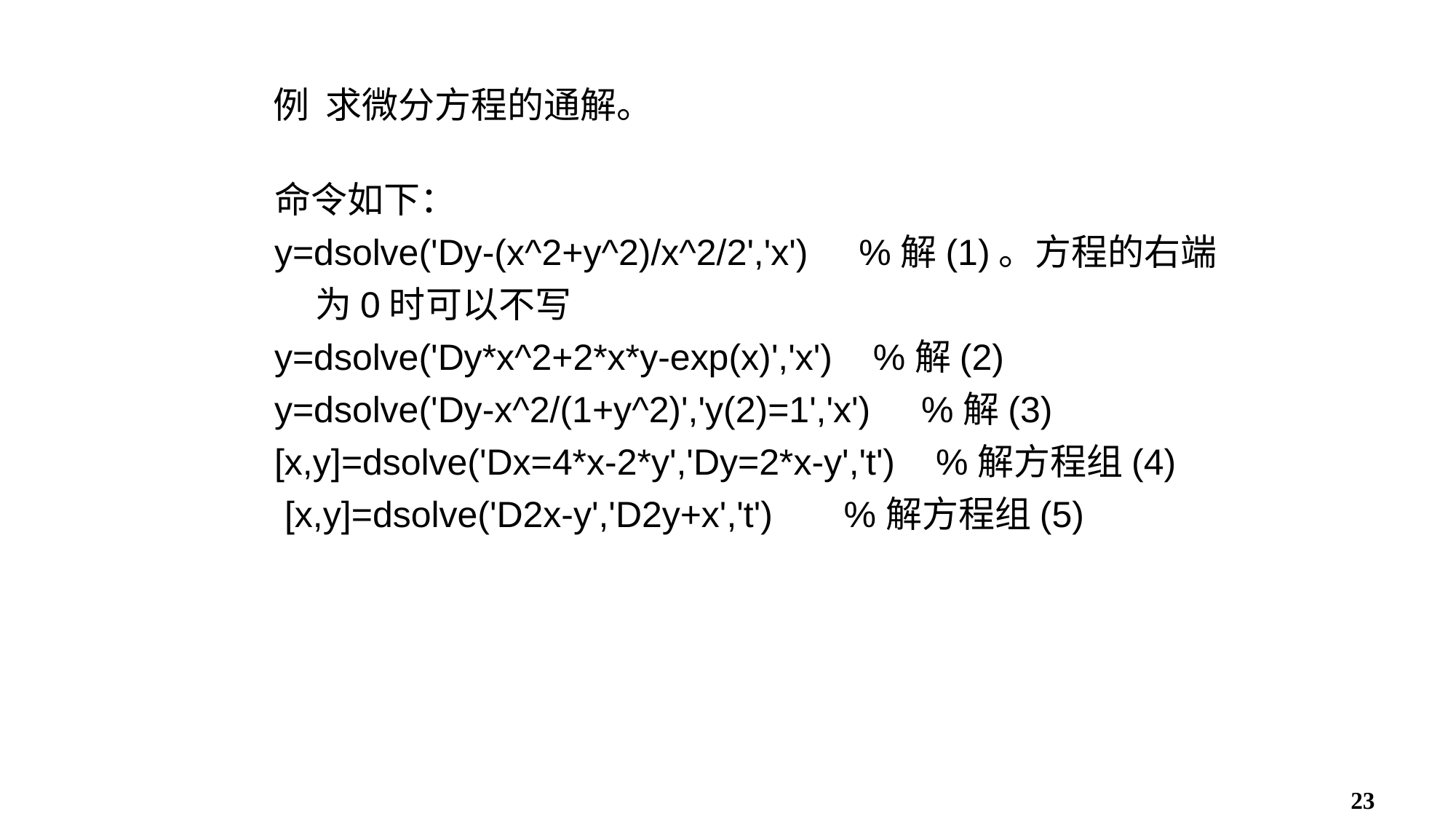

# 例  求微分方程的通解。
命令如下：
y=dsolve('Dy-(x^2+y^2)/x^2/2','x')     %解(1)。方程的右端为0时可以不写
y=dsolve('Dy*x^2+2*x*y-exp(x)','x')    %解(2)
y=dsolve('Dy-x^2/(1+y^2)','y(2)=1','x')     %解(3)
[x,y]=dsolve('Dx=4*x-2*y','Dy=2*x-y','t')    %解方程组(4)
 [x,y]=dsolve('D2x-y','D2y+x','t')       %解方程组(5)